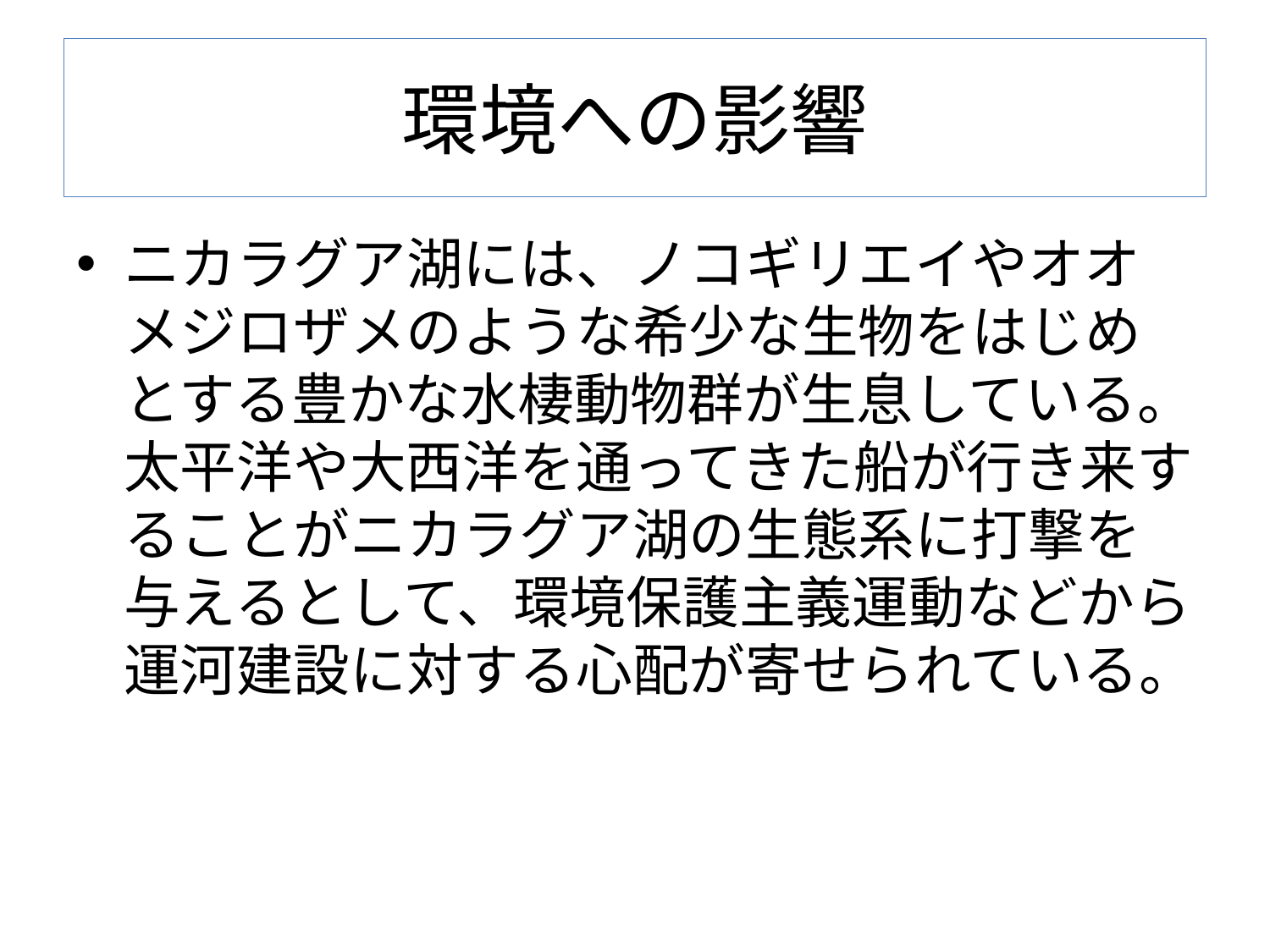

# 環境への影響
ニカラグア湖には、ノコギリエイやオオメジロザメのような希少な生物をはじめとする豊かな水棲動物群が生息している。太平洋や大西洋を通ってきた船が行き来することがニカラグア湖の生態系に打撃を与えるとして、環境保護主義運動などから運河建設に対する心配が寄せられている。